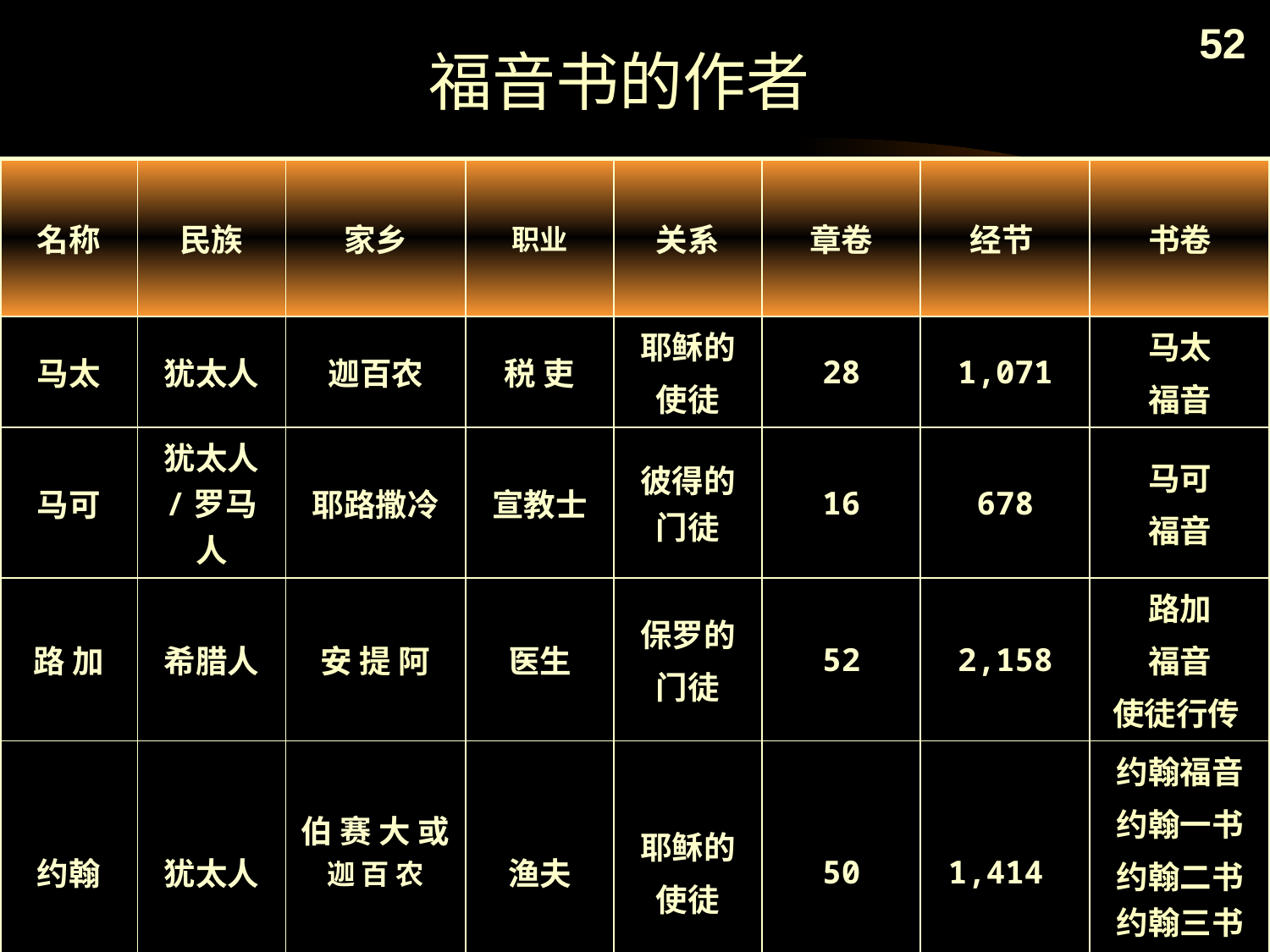

52
# 福音书的作者
| 名称 | 民族 | 家乡 | 职业 | 关系 | 章卷 | 经节 | 书卷 |
| --- | --- | --- | --- | --- | --- | --- | --- |
| 马太 | 犹太人 | 迦百农 | 税 吏 | 耶稣的 使徒 | 28 | 1,071 | 马太 福音 |
| 马可 | 犹太人 /罗马人 | 耶路撒冷 | 宣教士 | 彼得的门徒 | 16 | 678 | 马可 福音 |
| 路 加 | 希腊人 | 安 提 阿 | 医生 | 保罗的 门徒 | 52 | 2,158 | 路加 福音 使徒行传 |
| 约翰 | 犹太人 | 伯 赛 大 或 迦 百 农 | 渔夫 | 耶稣的 使徒 | 50 | 1,414 | 约翰福音 约翰一书 约翰二书约翰三书 启 示录 |
46